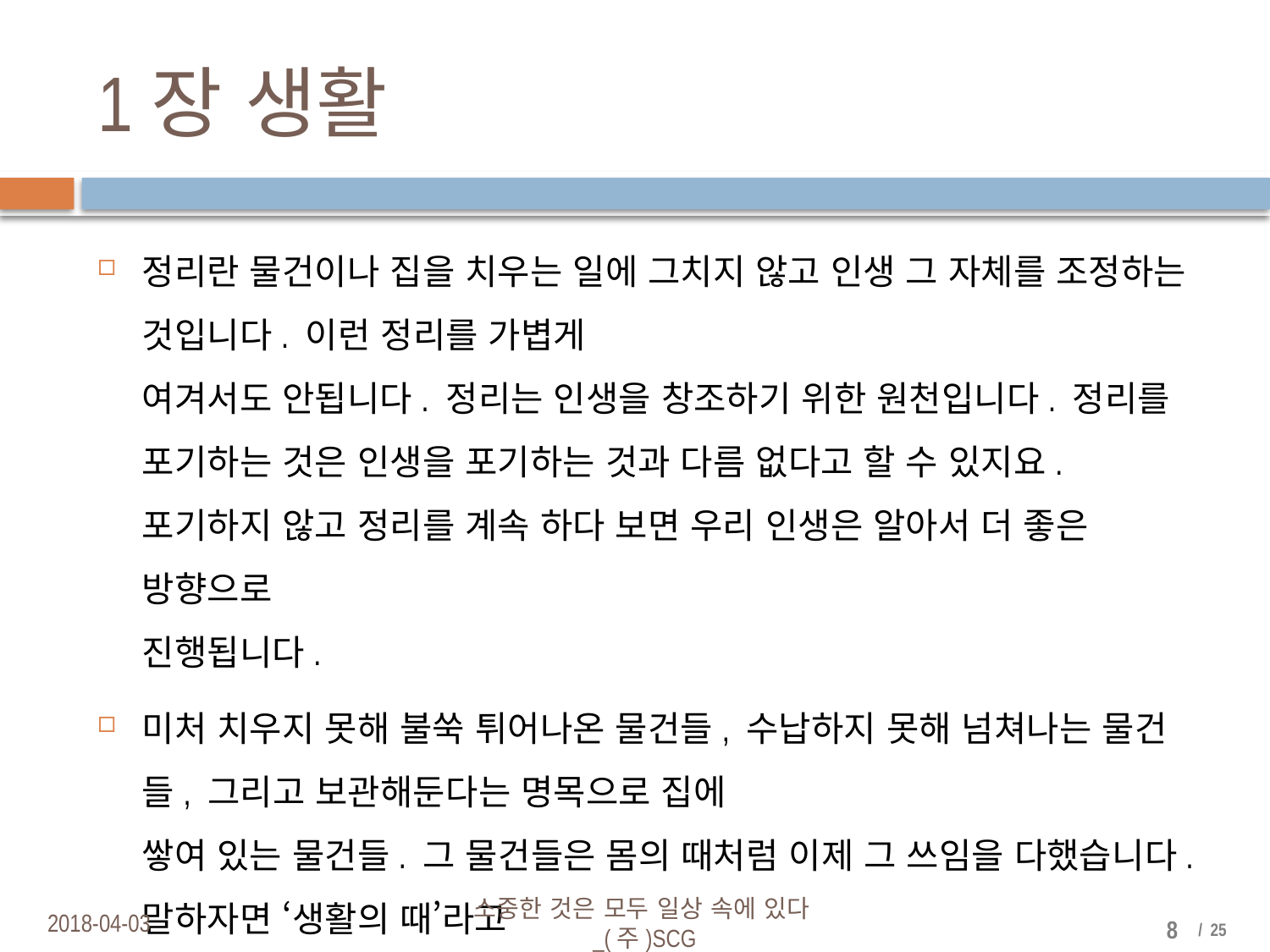

# 1장 생활
정리란 물건이나 집을 치우는 일에 그치지 않고 인생 그 자체를 조정하는 것입니다. 이런 정리를 가볍게
여겨서도 안됩니다. 정리는 인생을 창조하기 위한 원천입니다. 정리를 포기하는 것은 인생을 포기하는 것과 다름 없다고 할 수 있지요. 포기하지 않고 정리를 계속 하다 보면 우리 인생은 알아서 더 좋은 방향으로
진행됩니다.
미처 치우지 못해 불쑥 튀어나온 물건들, 수납하지 못해 넘쳐나는 물건들, 그리고 보관해둔다는 명목으로 집에
쌓여 있는 물건들. 그 물건들은 몸의 때처럼 이제 그 쓰임을 다했습니다. 말하자면 ‘생활의 때’라고
할 수 있죠. 그런 때를 그대로 두면 몸도 마음도 건강할 수 없습니다. 달라붙은 생활의 때는 나중에 그것을
씻어내려 해도 잘 씻기지 않는 끈질긴 마음의 때가 됩니다.
2018-04-03
소중한 것은 모두 일상 속에 있다_(주)SCG
8